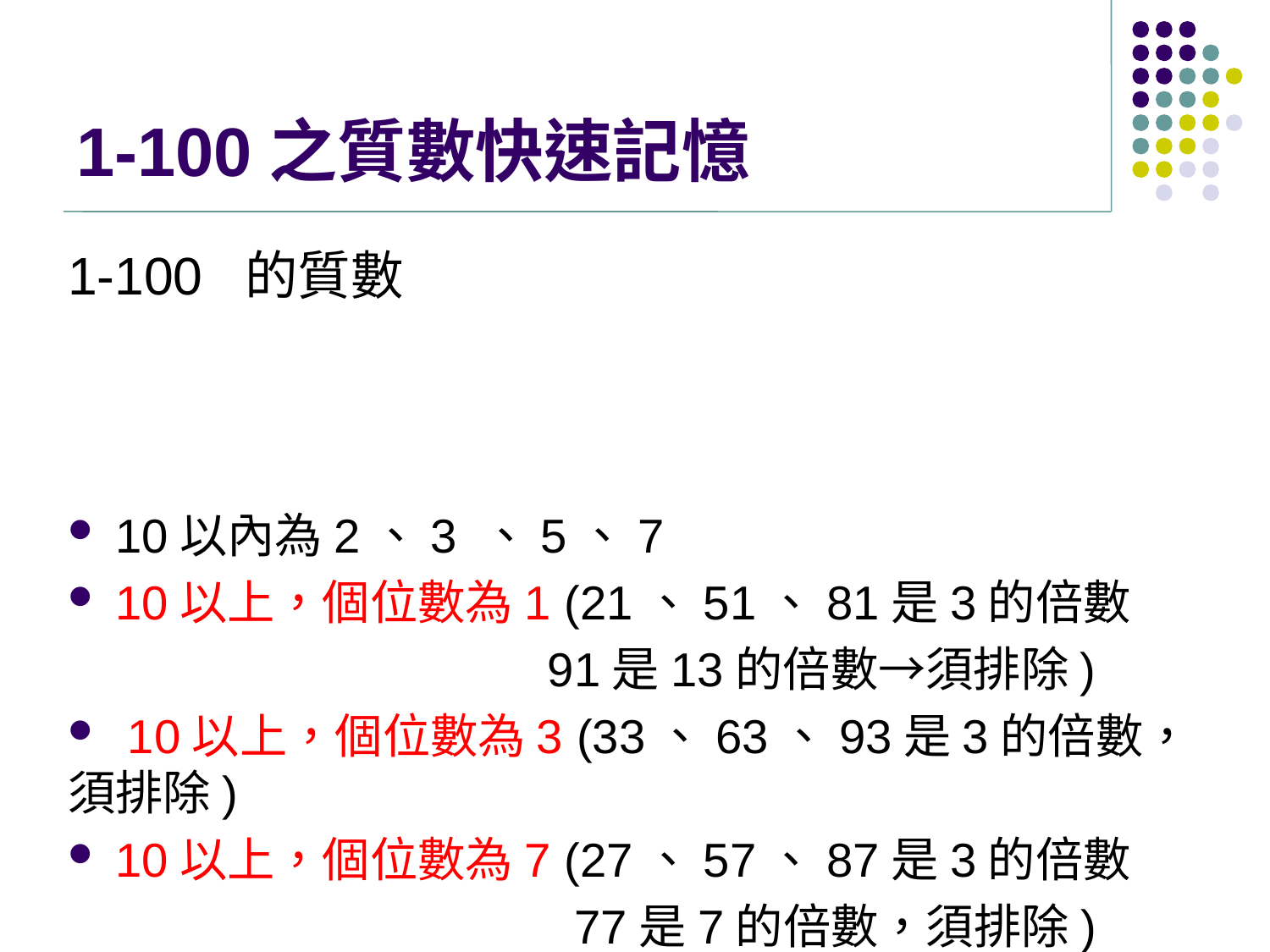

# 1-100之質數快速記憶
1-100  的質數
10以內為2、3 、5、7
10以上，個位數為1 (21、51、81是3的倍數
                                    91是13的倍數→須排除)
  10以上，個位數為3 (33、63、93是3的倍數，須排除)
10以上，個位數為7 (27、57、87是3的倍數
                                      77是7的倍數，須排除)
10以上，個位數為9 (39、69、99是3的倍數
                                      49是7的倍數，須排除) 皆為質數